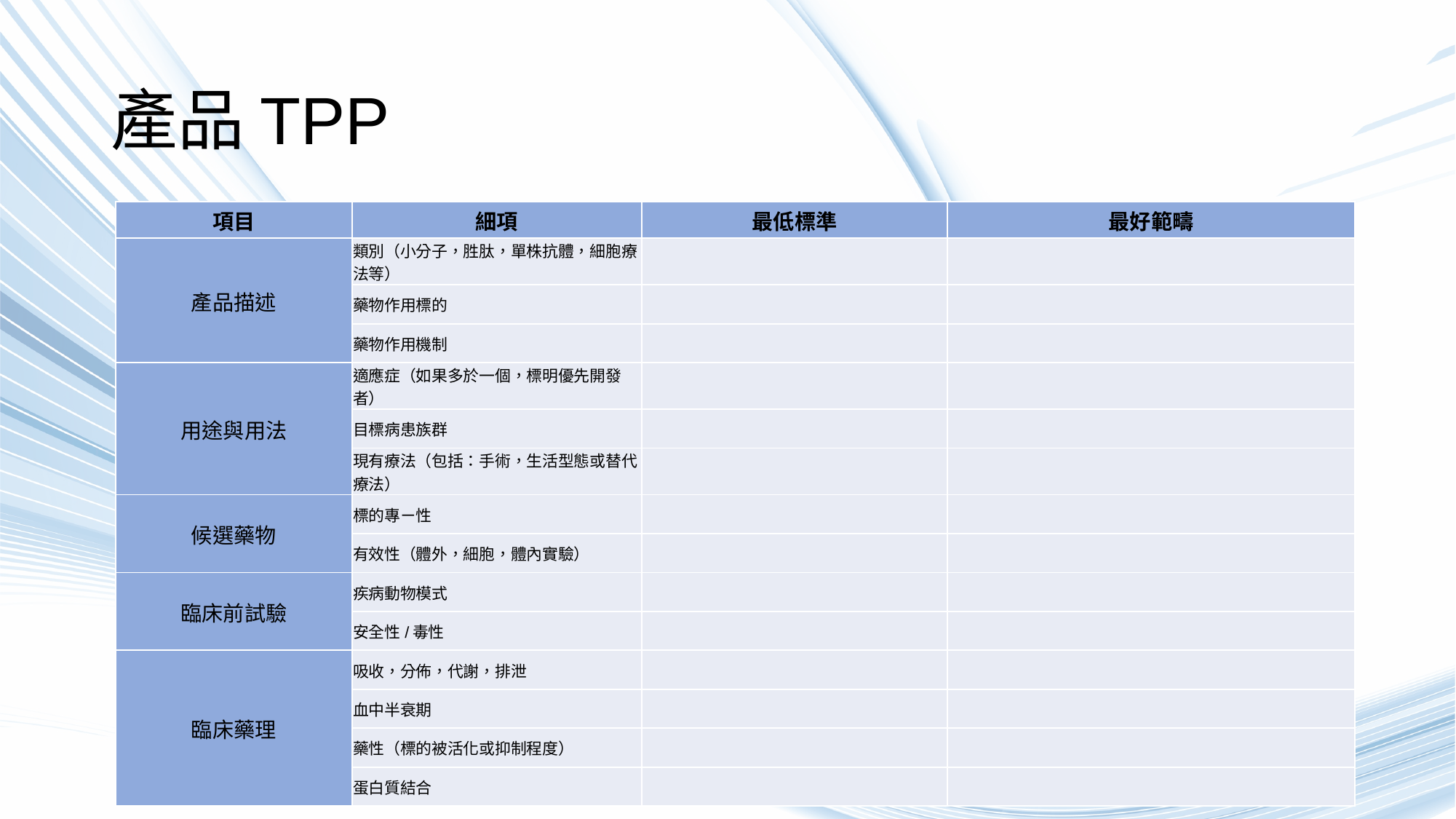

# 產品TPP
| 項目 | 細項 | 最低標準 | 最好範疇 |
| --- | --- | --- | --- |
| 產品描述 | 類別（小分子，胜肽，單株抗體，細胞療法等） |  |  |
|  | 藥物作用標的 |  |  |
|  | 藥物作用機制 |  |  |
| 用途與用法 | 適應症（如果多於一個，標明優先開發者） |  |  |
|  | 目標病患族群 |  |  |
|  | 現有療法（包括：手術，生活型態或替代療法） |  |  |
| 候選藥物 | 標的專ㄧ性 |  |  |
|  | 有效性（體外，細胞，體內實驗） |  |  |
| 臨床前試驗 | 疾病動物模式 |  |  |
|  | 安全性/毒性 |  |  |
| 臨床藥理 | 吸收，分佈，代謝，排泄 |  |  |
|  | 血中半衰期 |  |  |
|  | 藥性（標的被活化或抑制程度） |  |  |
|  | 蛋白質結合 |  |  |